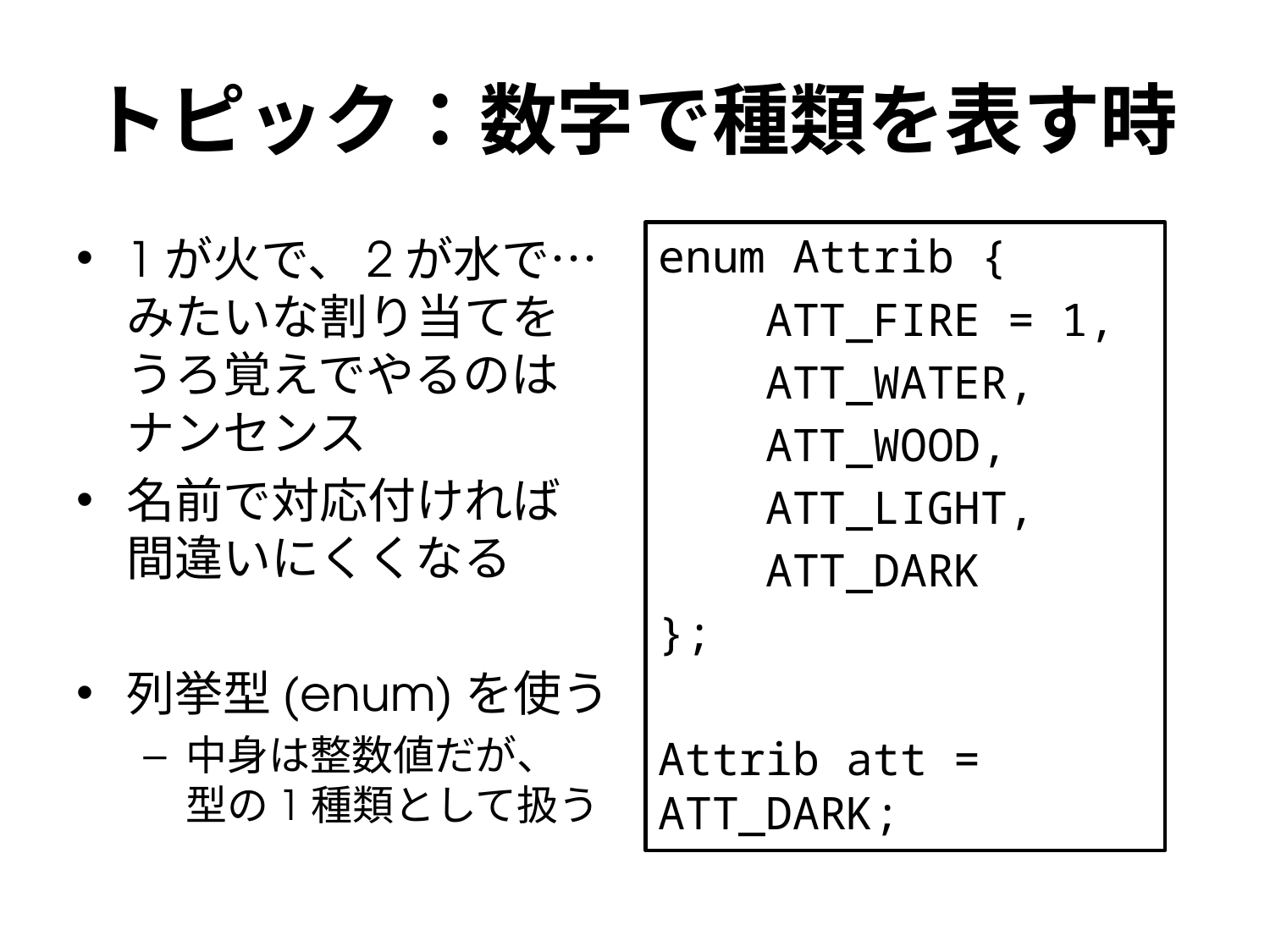

# トピック：数字で種類を表す時
1が火で、2が水で…
みたいな割り当てを
うろ覚えでやるのは
ナンセンス
名前で対応付ければ
間違いにくくなる

列挙型(enum)を使う
中身は整数値だが、
型の1種類として扱う
enum Attrib {
    ATT_FIRE = 1,
    ATT_WATER,
    ATT_WOOD,
    ATT_LIGHT,
    ATT_DARK
};

Attrib att = ATT_DARK;